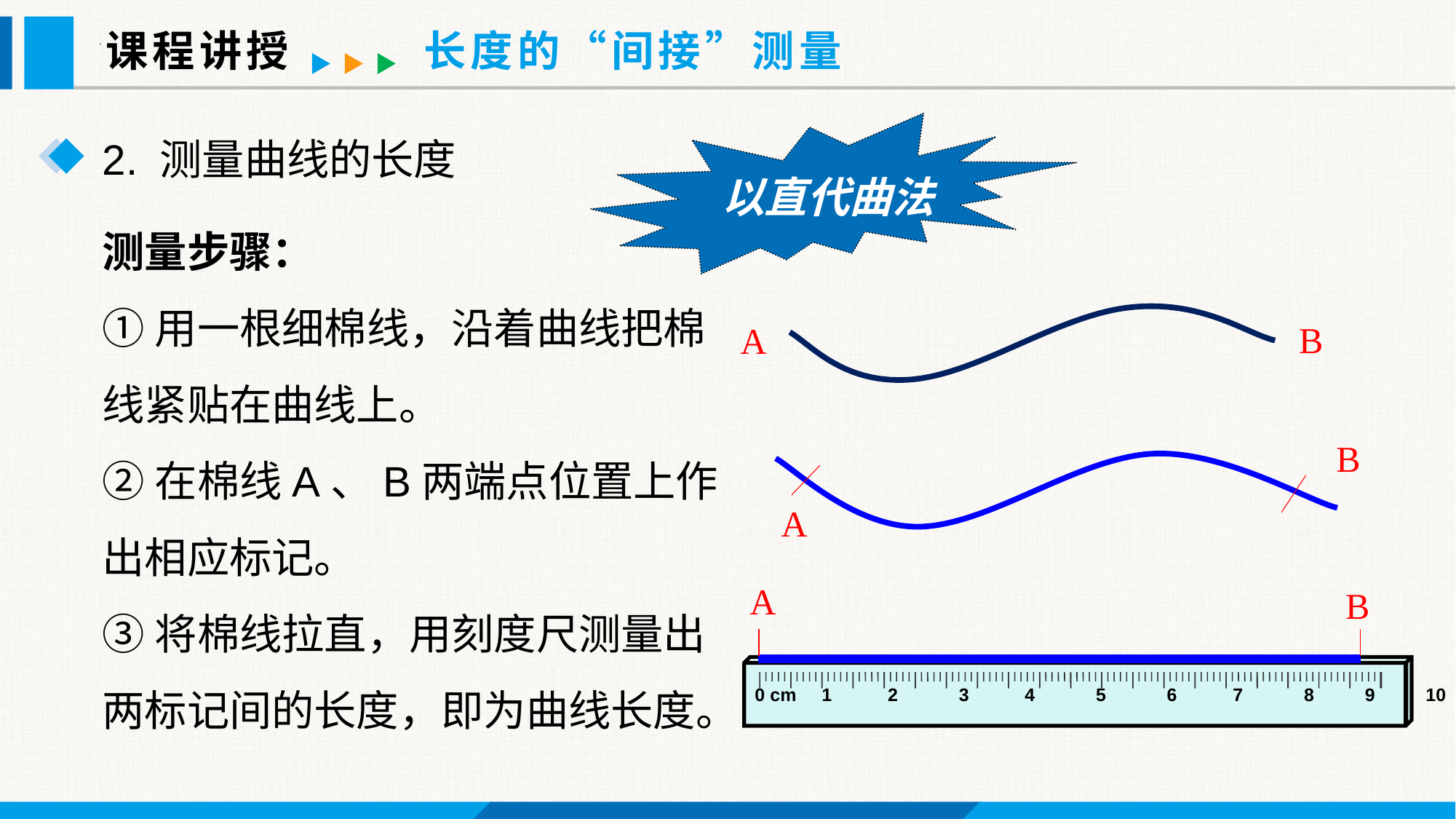

课程讲授
长度的“间接”测量

以直代曲法
2. 测量曲线的长度

测量步骤：
①用一根细棉线，沿着曲线把棉线紧贴在曲线上。
②在棉线A、B两端点位置上作出相应标记。
③将棉线拉直，用刻度尺测量出两标记间的长度，即为曲线长度。

B
A
B

A
A
B
0 cm     1           2            3           4            5            6           7            8          9          10